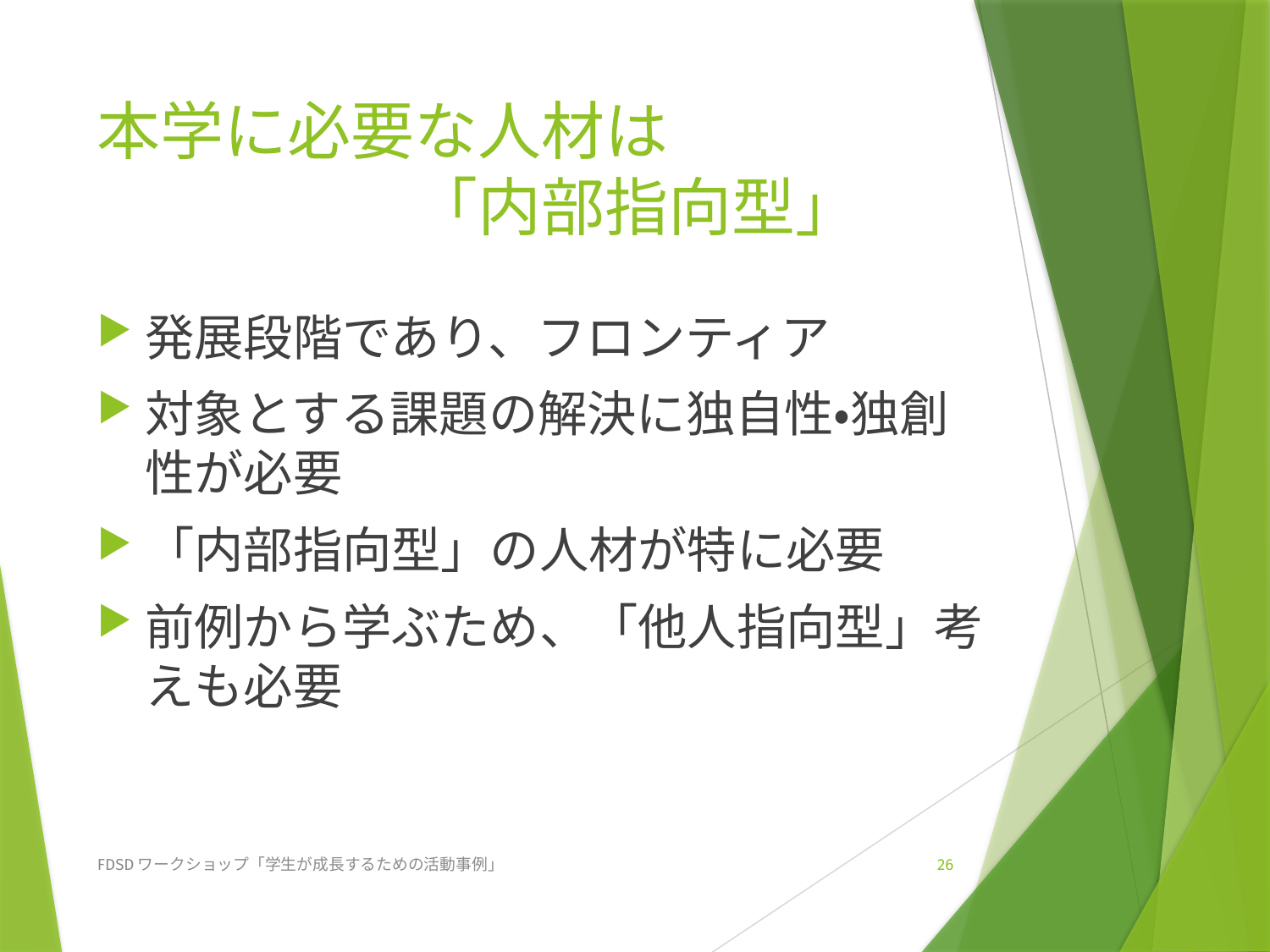

# 本学に必要な人材は 　　　　　「内部指向型」
発展段階であり、フロンティア
対象とする課題の解決に独自性・独創性が必要
「内部指向型」の人材が特に必要
前例から学ぶため、「他人指向型」考えも必要
FDSDワークショップ「学生が成長するための活動事例」
26